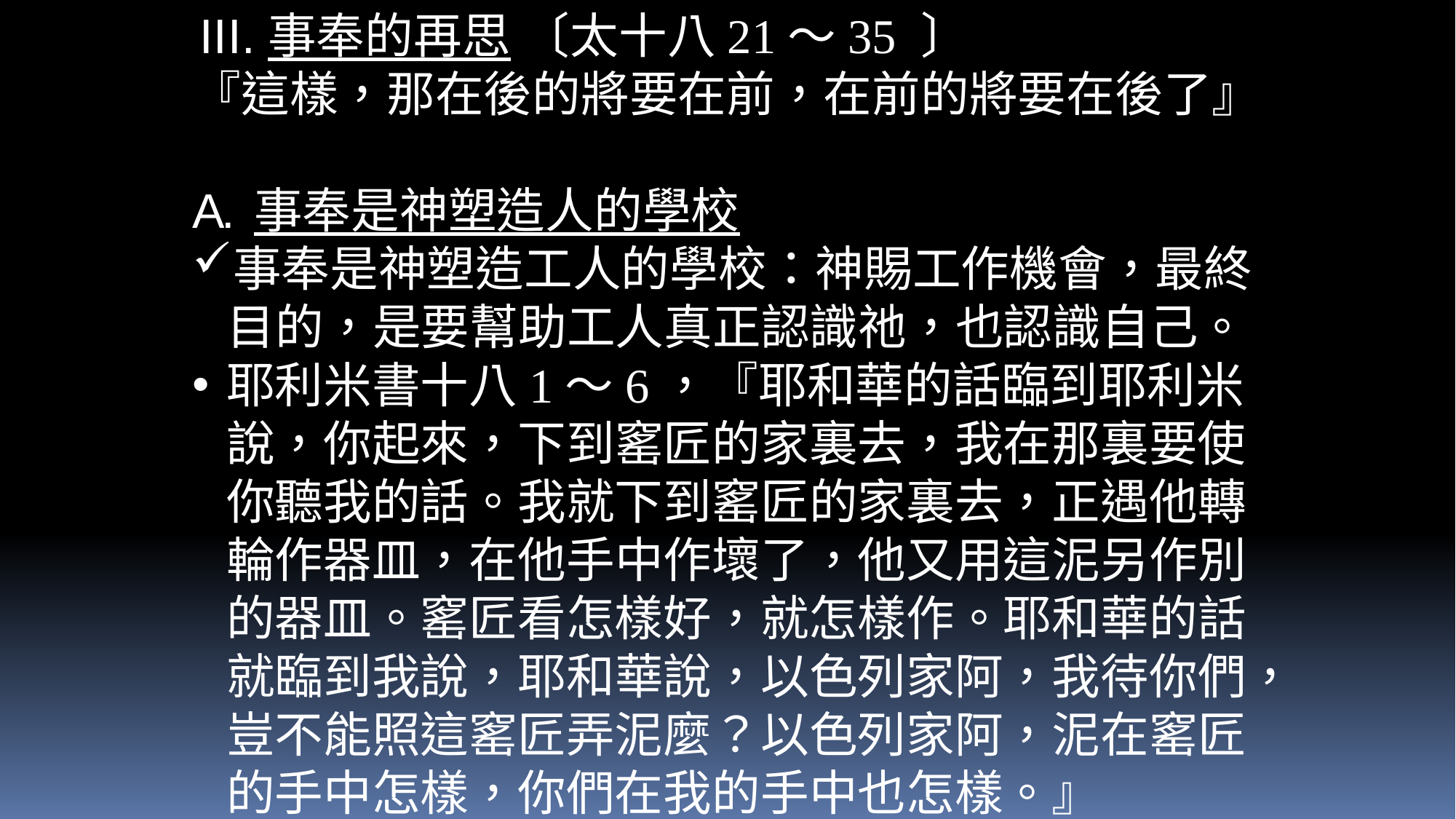

事奉的再思 〔太十八21～35 〕
『這樣，那在後的將要在前，在前的將要在後了』
事奉是神塑造人的學校
事奉是神塑造工人的學校：神賜工作機會，最終目的，是要幫助工人真正認識祂，也認識自己。
耶利米書十八1～6，『耶和華的話臨到耶利米說，你起來，下到窰匠的家裏去，我在那裏要使你聽我的話。我就下到窰匠的家裏去，正遇他轉輪作器皿，在他手中作壞了，他又用這泥另作別的器皿。窰匠看怎樣好，就怎樣作。耶和華的話就臨到我說，耶和華說，以色列家阿，我待你們，豈不能照這窰匠弄泥麼？以色列家阿，泥在窰匠的手中怎樣，你們在我的手中也怎樣。』
摩西，大衛，約拿，哈巴谷，耶利米